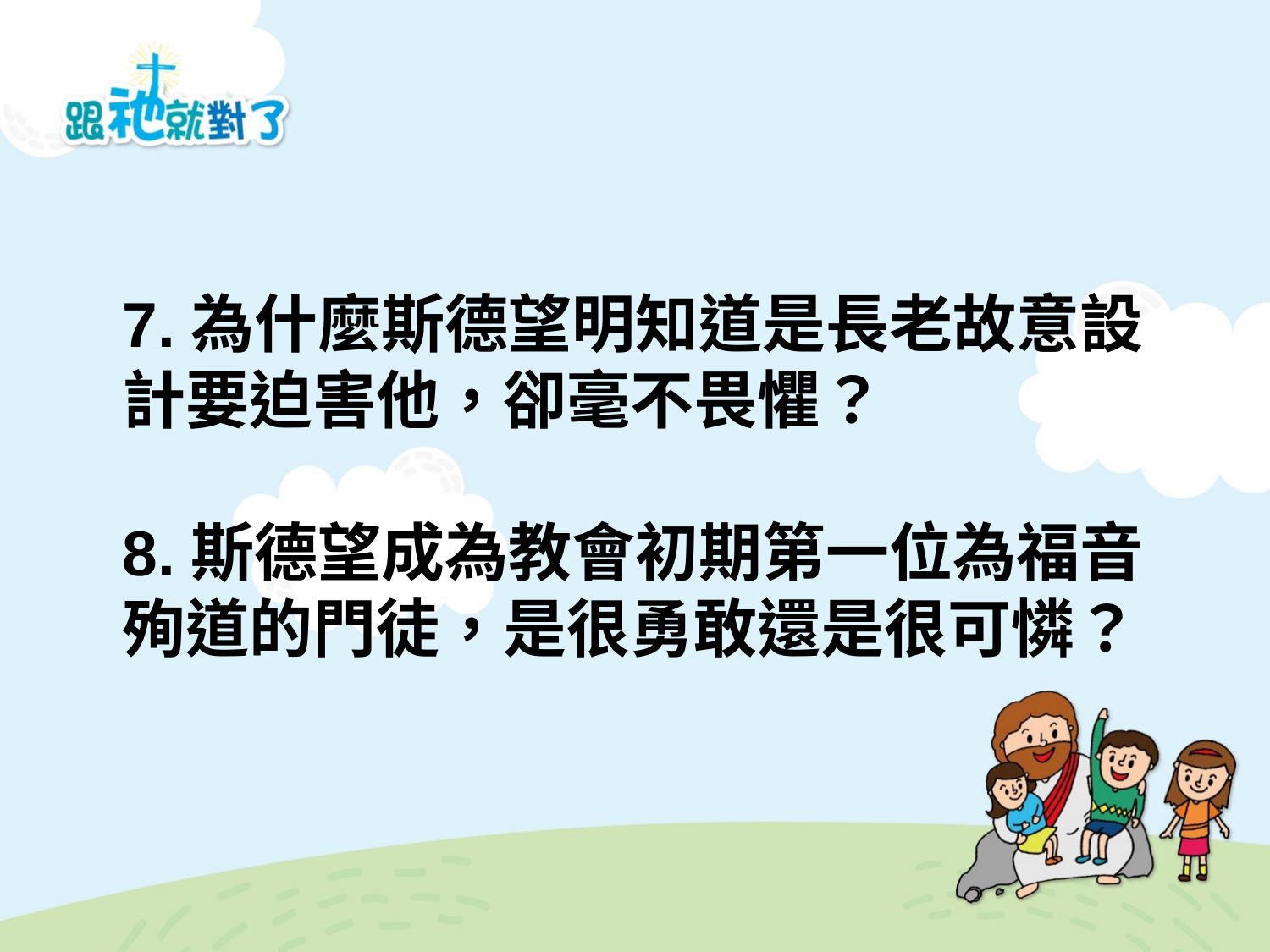

7.為什麼斯德望明知道是長老故意設計要迫害他，卻毫不畏懼？

8.斯德望成為教會初期第一位為福音殉道的門徒，是很勇敢還是很可憐？